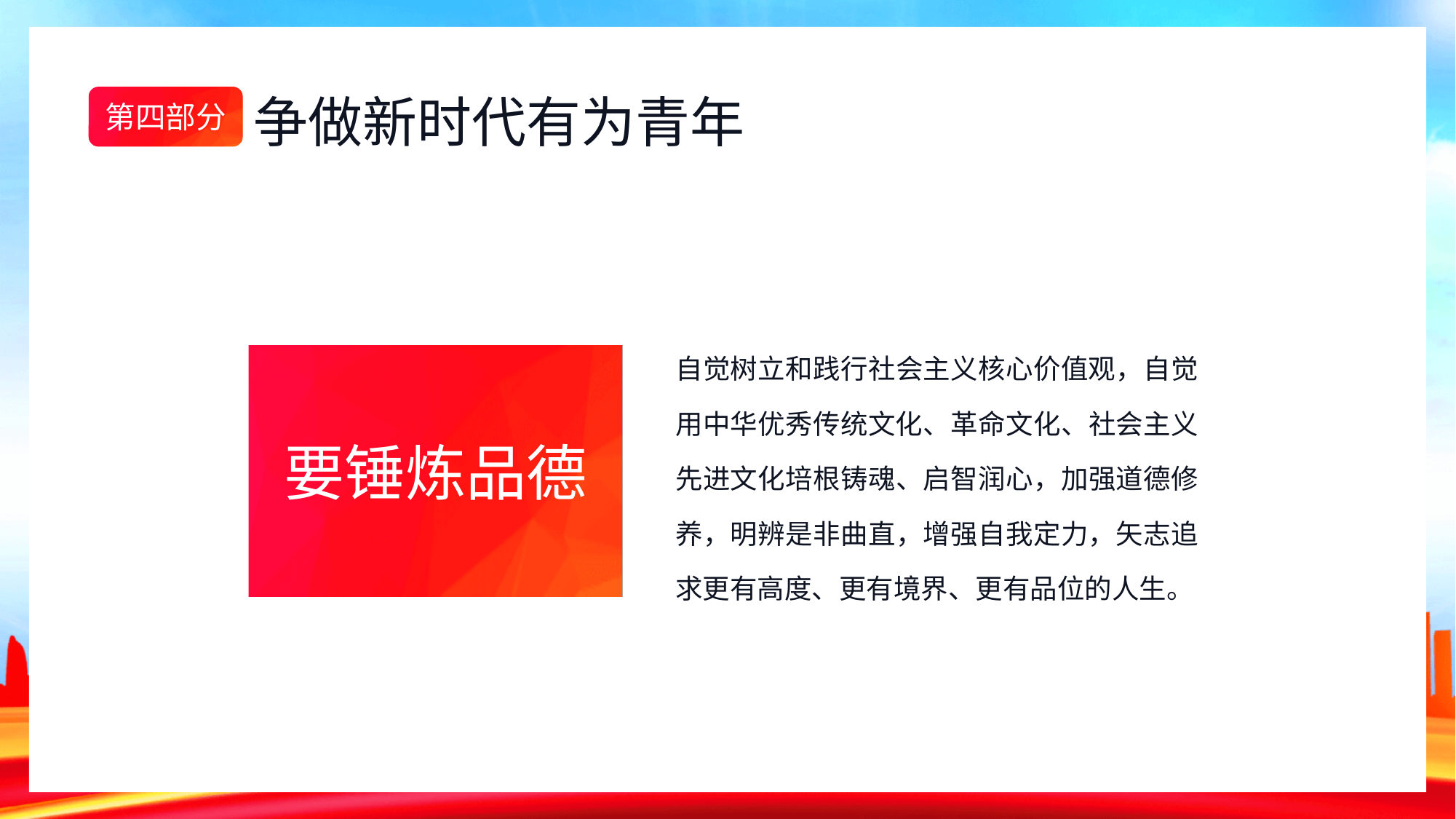

自觉树立和践行社会主义核心价值观，自觉用中华优秀传统文化、革命文化、社会主义先进文化培根铸魂、启智润心，加强道德修养，明辨是非曲直，增强自我定力，矢志追求更有高度、更有境界、更有品位的人生。
要锤炼品德